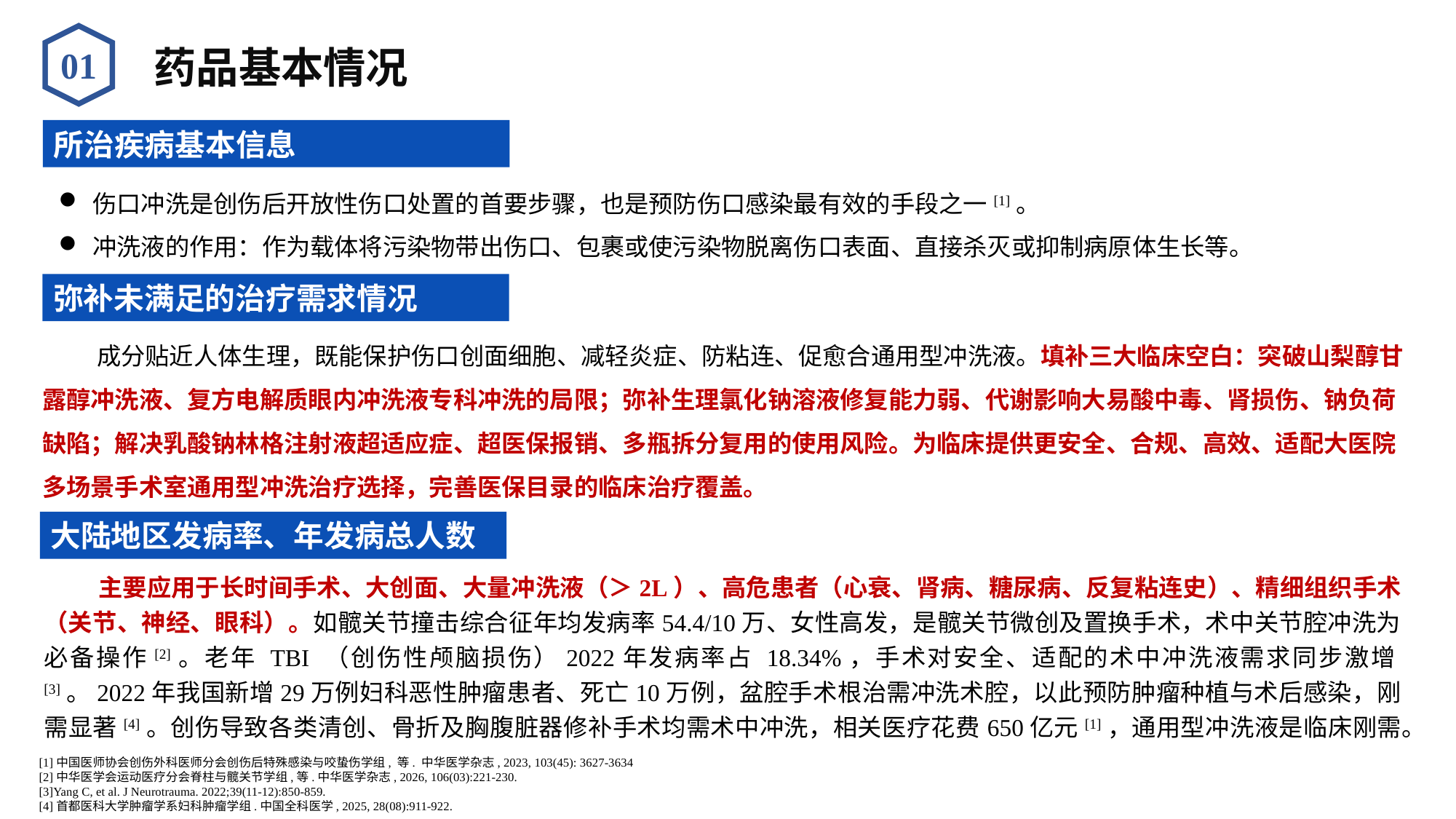

药品基本情况
01
所治疾病基本信息
伤口冲洗是创伤后开放性伤口处置的首要步骤，也是预防伤口感染最有效的手段之一[1]。
冲洗液的作用：作为载体将污染物带出伤口、包裹或使污染物脱离伤口表面、直接杀灭或抑制病原体生长等。

弥补未满足的治疗需求情况
成分贴近人体生理，既能保护伤口创面细胞、减轻炎症、防粘连、促愈合通用型冲洗液。填补三大临床空白：突破山梨醇甘露醇冲洗液、复方电解质眼内冲洗液专科冲洗的局限；弥补生理氯化钠溶液修复能力弱、代谢影响大易酸中毒、肾损伤、钠负荷缺陷；解决乳酸钠林格注射液超适应症、超医保报销、多瓶拆分复用的使用风险。为临床提供更安全、合规、高效、适配大医院多场景手术室通用型冲洗治疗选择，完善医保目录的临床治疗覆盖。
大陆地区发病率、年发病总人数
主要应用于长时间手术、大创面、大量冲洗液（＞2L）、高危患者（心衰、肾病、糖尿病、反复粘连史）、精细组织手术（关节、神经、眼科）。如髋关节撞击综合征年均发病率54.4/10万、女性高发，是髋关节微创及置换手术，术中关节腔冲洗为必备操作[2]。老年 TBI （创伤性颅脑损伤）2022年发病率占 18.34%，手术对安全、适配的术中冲洗液需求同步激增[3]。2022年我国新增29万例妇科恶性肿瘤患者、死亡10万例，盆腔手术根治需冲洗术腔，以此预防肿瘤种植与术后感染，刚需显著[4]。创伤导致各类清创、骨折及胸腹脏器修补手术均需术中冲洗，相关医疗花费650亿元[1]，通用型冲洗液是临床刚需。
[1]中国医师协会创伤外科医师分会创伤后特殊感染与咬蛰伤学组, 等. 中华医学杂志, 2023, 103(45): 3627-3634
[2]中华医学会运动医疗分会脊柱与髋关节学组,等.中华医学杂志, 2026, 106(03):221-230.
[3]Yang C, et al. J Neurotrauma. 2022;39(11-12):850-859.
[4]首都医科大学肿瘤学系妇科肿瘤学组.中国全科医学, 2025, 28(08):911-922.